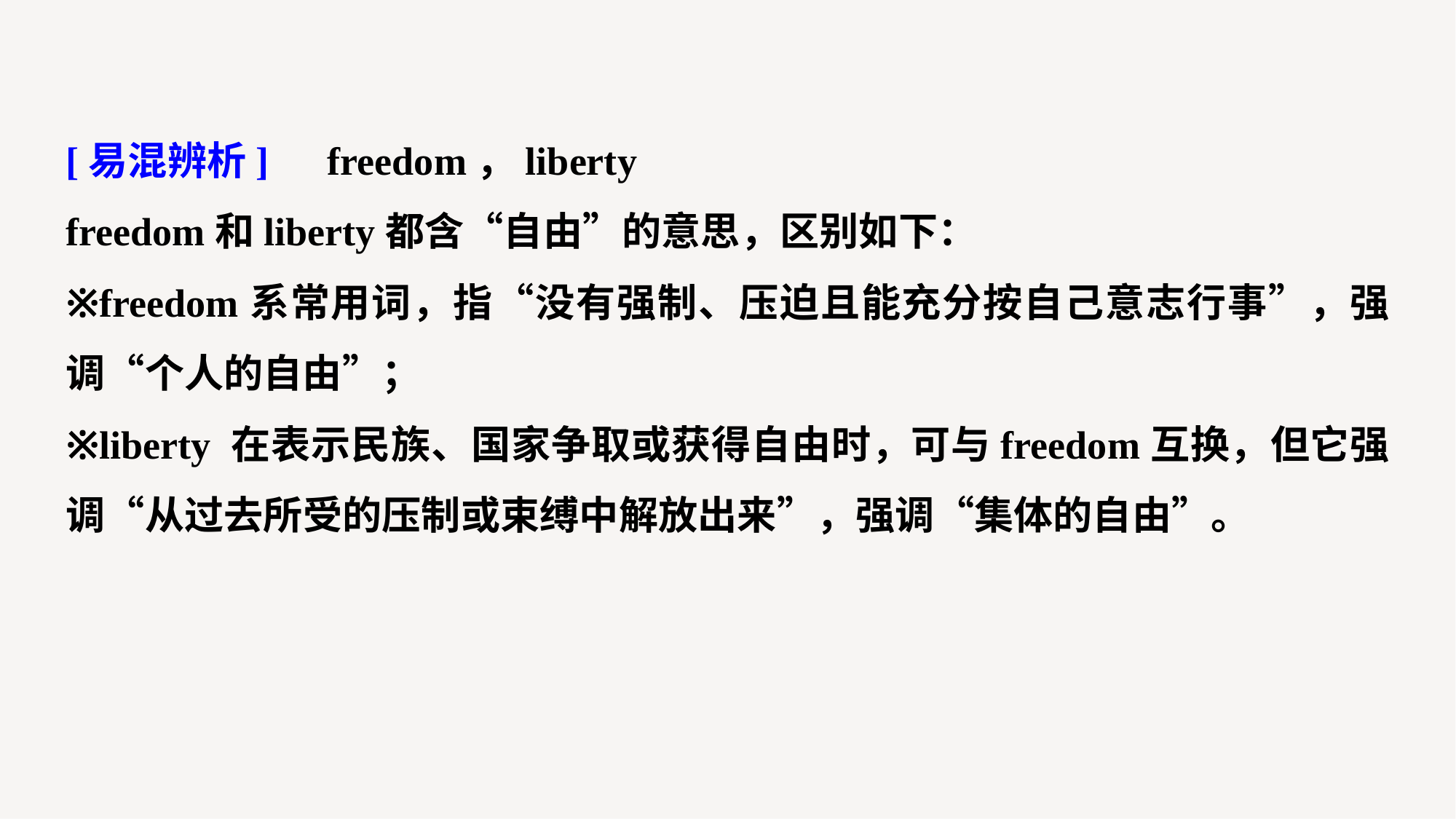

[易混辨析]　freedom，liberty
freedom和liberty都含“自由”的意思，区别如下：
※freedom系常用词，指“没有强制、压迫且能充分按自己意志行事”，强调“个人的自由”；
※liberty 在表示民族、国家争取或获得自由时，可与freedom互换，但它强调“从过去所受的压制或束缚中解放出来”，强调“集体的自由”。